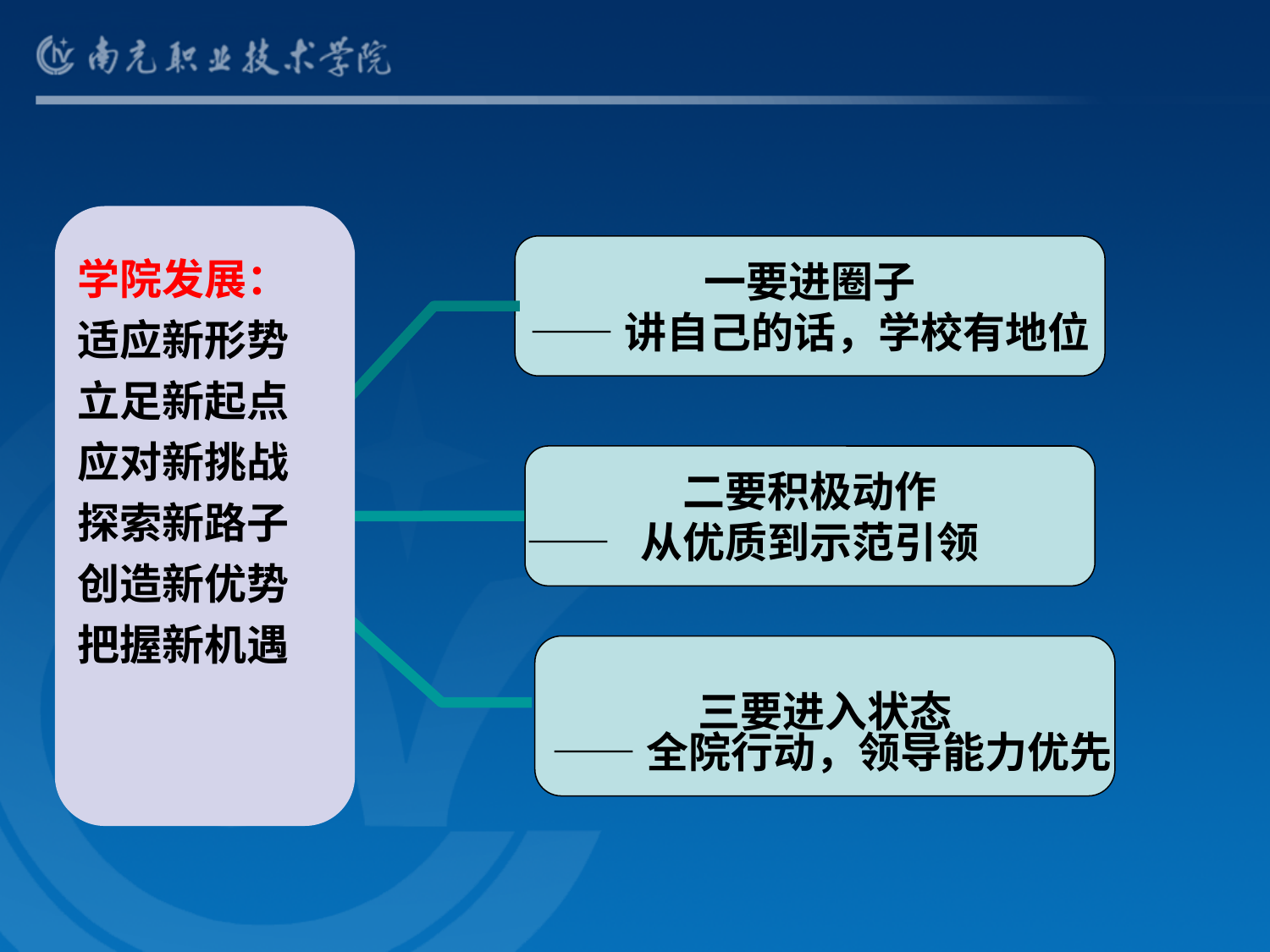

学院发展：
适应新形势
立足新起点
应对新挑战
探索新路子
创造新优势
把握新机遇
一要进圈子
——讲自己的话，学校有地位

二要积极动作
  ——  从优质到示范引领

三要进入状态
   ——全院行动，领导能力优先